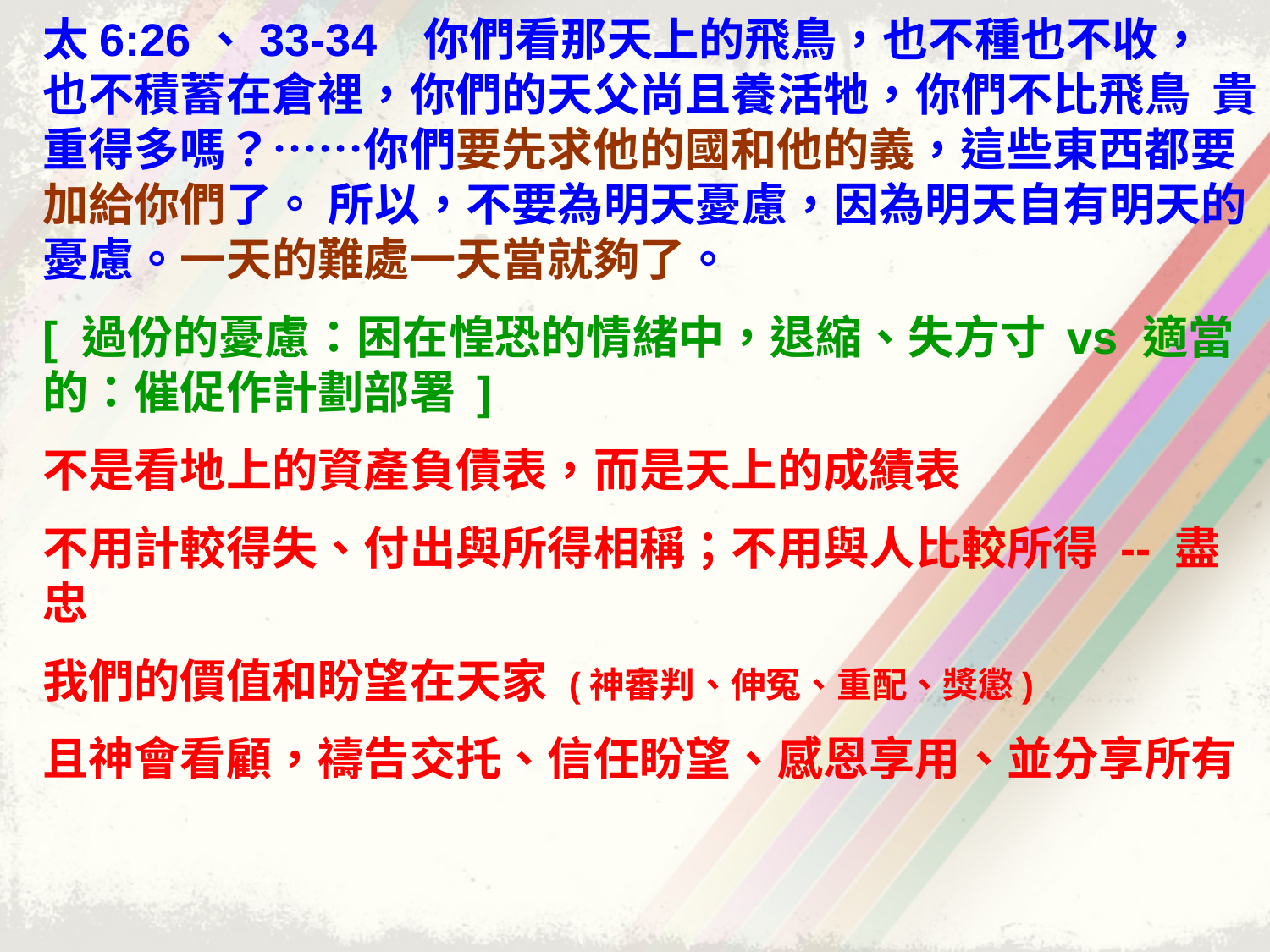

太6:26、33-34	你們看那天上的飛鳥，也不種也不收， 也不積蓄在倉裡，你們的天父尚且養活牠，你們不比飛鳥  貴重得多嗎？……你們要先求他的國和他的義，這些東西都要加給你們了。 所以，不要為明天憂慮，因為明天自有明天的憂慮。一天的難處一天當就夠了。
[ 過份的憂慮：困在惶恐的情緒中，退縮、失方寸 vs 適當的：催促作計劃部署 ]
不是看地上的資產負債表，而是天上的成績表
不用計較得失、付出與所得相稱；不用與人比較所得 -- 盡忠
我們的價值和盼望在天家 (神審判、伸冤、重配、獎懲)
且神會看顧，禱告交托、信任盼望、感恩享用、並分享所有